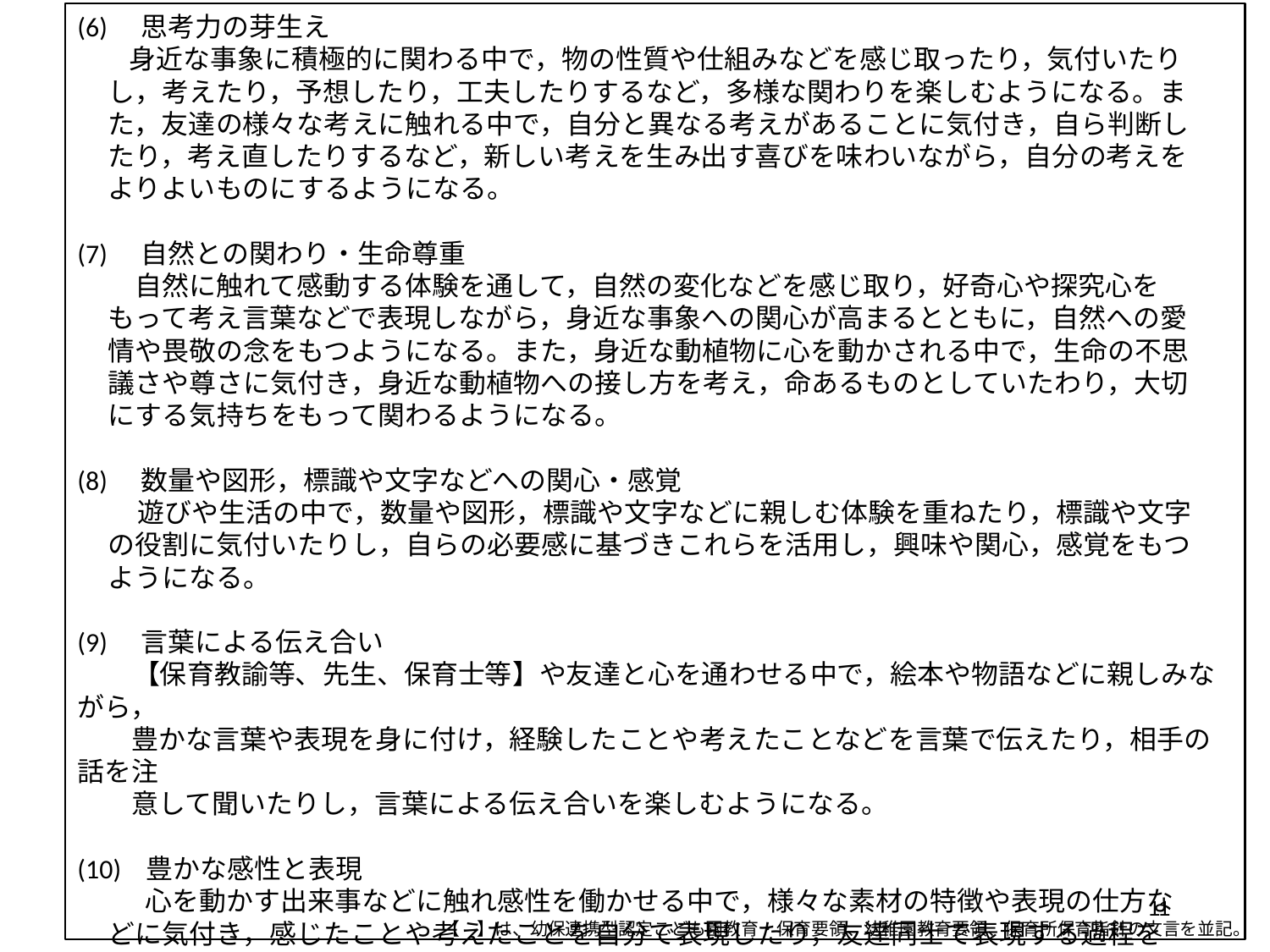

(6)　思考力の芽生え
　    身近な事象に積極的に関わる中で，物の性質や仕組みなどを感じ取ったり，気付いたり
     し，考えたり，予想したり，工夫したりするなど，多様な関わりを楽しむようになる。ま
     た，友達の様々な考えに触れる中で，自分と異なる考えがあることに気付き，自ら判断し
     たり，考え直したりするなど，新しい考えを生み出す喜びを味わいながら，自分の考えを
     よりよいものにするようになる。
(7)　自然との関わり・生命尊重
　     自然に触れて感動する体験を通して，自然の変化などを感じ取り，好奇心や探究心を
     もって考え言葉などで表現しながら，身近な事象への関心が高まるとともに，自然への愛
     情や畏敬の念をもつようになる。また，身近な動植物に心を動かされる中で，生命の不思
     議さや尊さに気付き，身近な動植物への接し方を考え，命あるものとしていたわり，大切
     にする気持ちをもって関わるようになる。
(8)　数量や図形，標識や文字などへの関心・感覚
　　 遊びや生活の中で，数量や図形，標識や文字などに親しむ体験を重ねたり，標識や文字
     の役割に気付いたりし，自らの必要感に基づきこれらを活用し，興味や関心，感覚をもつ
     ようになる。
(9)　言葉による伝え合い
        【保育教諭等、先生、保育士等】や友達と心を通わせる中で，絵本や物語などに親しみながら，
　　豊かな言葉や表現を身に付け，経験したことや考えたことなどを言葉で伝えたり，相手の話を注
　　意して聞いたりし，言葉による伝え合いを楽しむようになる。
(10)   豊かな感性と表現
          心を動かす出来事などに触れ感性を働かせる中で，様々な素材の特徴や表現の仕方な
     どに気付き，感じたことや考えたことを自分で表現したり，友達同士で表現する過程を
     楽しんだりし，表現する喜びを味わい，意欲をもつようになる。
11
【　】は、幼保連携型認定こども園教育・保育要領、幼稚園教育要領、保育所保育指針の文言を並記。